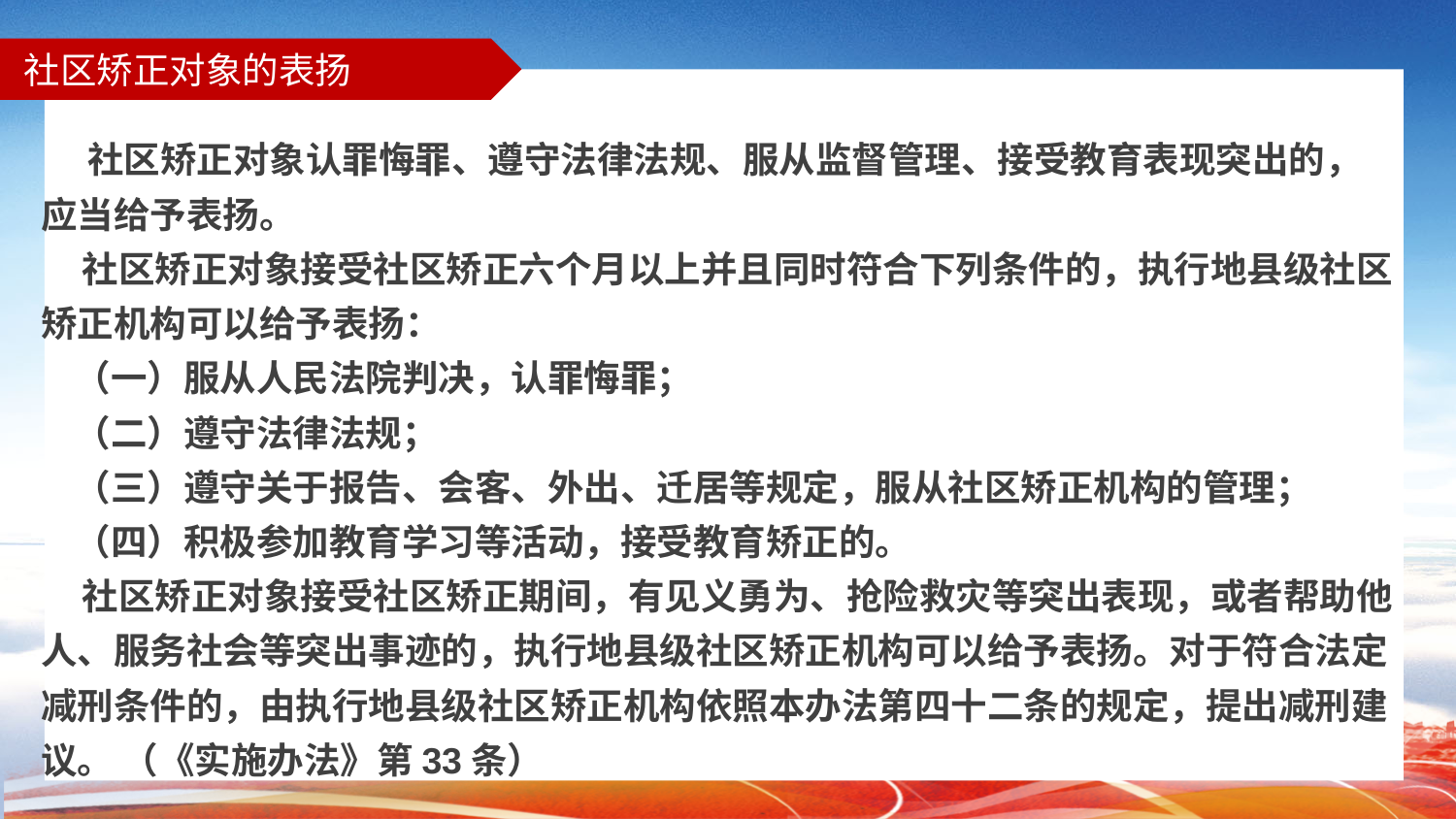

# 社区矫正对象的表扬
    社区矫正对象认罪悔罪、遵守法律法规、服从监督管理、接受教育表现突出的，应当给予表扬。
    社区矫正对象接受社区矫正六个月以上并且同时符合下列条件的，执行地县级社区矫正机构可以给予表扬：
   （一）服从人民法院判决，认罪悔罪；
   （二）遵守法律法规；
   （三）遵守关于报告、会客、外出、迁居等规定，服从社区矫正机构的管理；
   （四）积极参加教育学习等活动，接受教育矫正的。
    社区矫正对象接受社区矫正期间，有见义勇为、抢险救灾等突出表现，或者帮助他人、服务社会等突出事迹的，执行地县级社区矫正机构可以给予表扬。对于符合法定减刑条件的，由执行地县级社区矫正机构依照本办法第四十二条的规定，提出减刑建议。 （《实施办法》第33条）